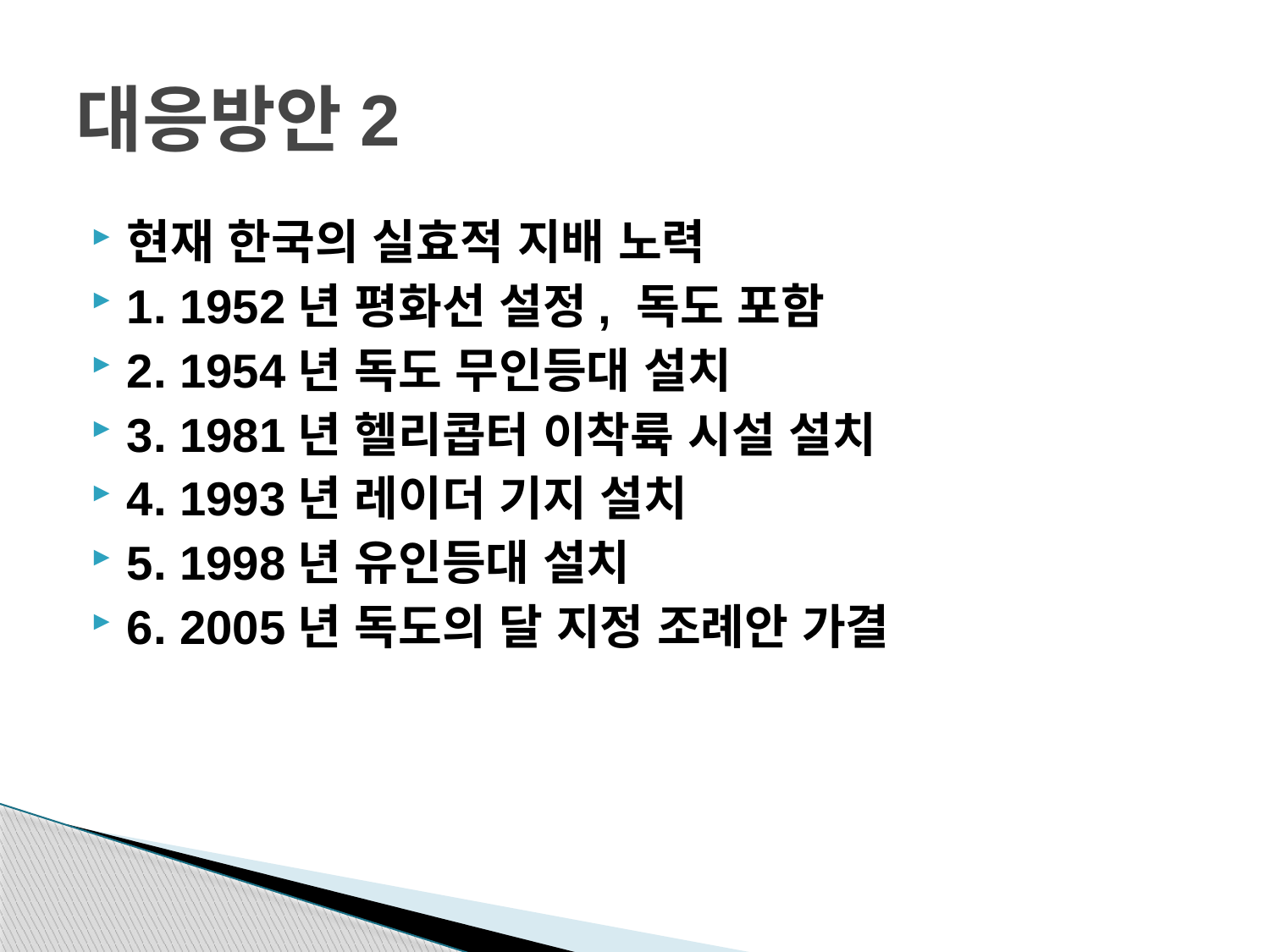

# 대응방안2
현재 한국의 실효적 지배 노력
1. 1952년 평화선 설정, 독도 포함
2. 1954년 독도 무인등대 설치
3. 1981년 헬리콥터 이착륙 시설 설치
4. 1993년 레이더 기지 설치
5. 1998년 유인등대 설치
6. 2005년 독도의 달 지정 조례안 가결